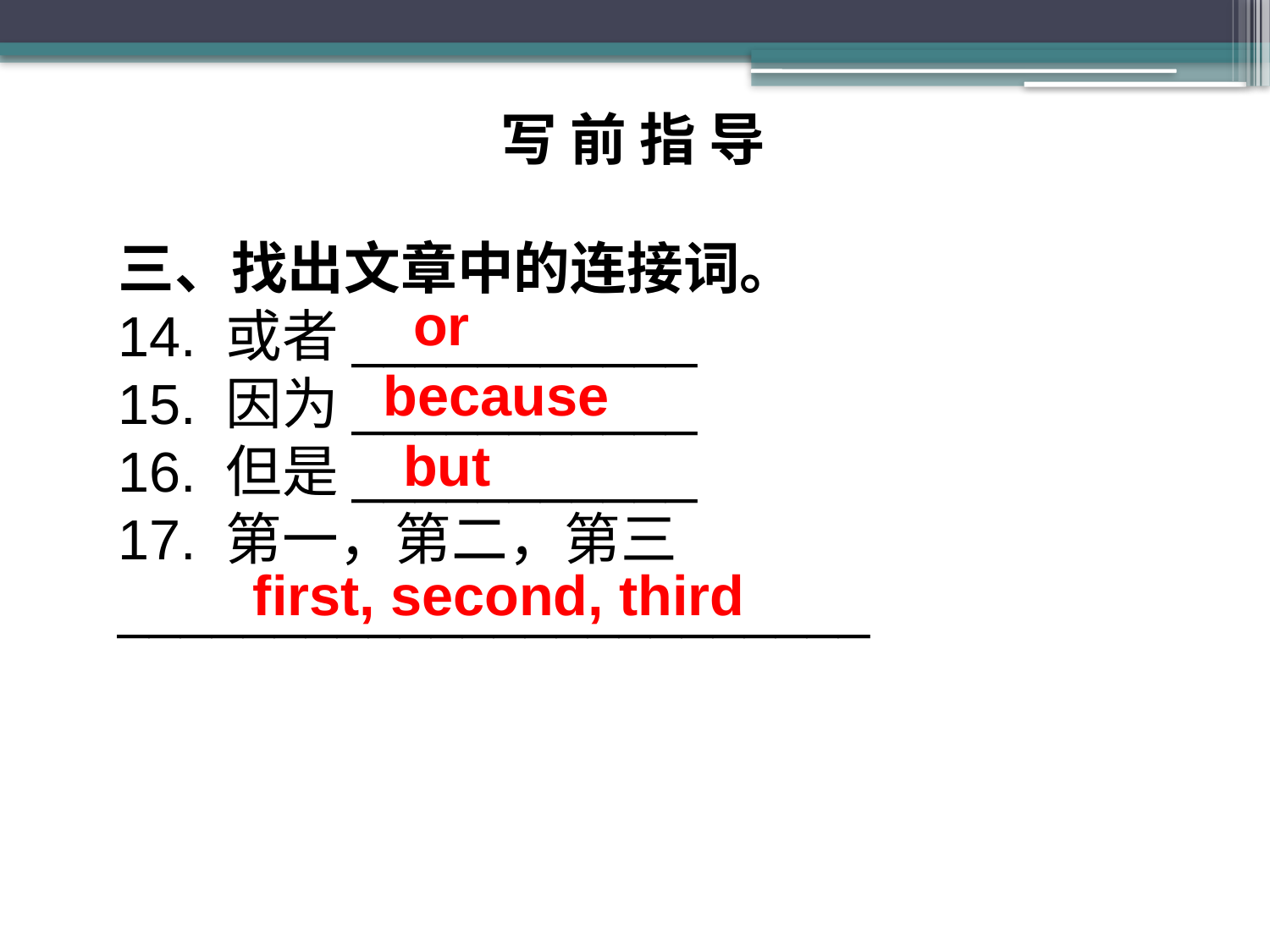

写 前 指 导
三、找出文章中的连接词。
14. 或者___________
15. 因为___________
16. 但是___________
17. 第一，第二，第三
________________________
or
because
but
first, second, third